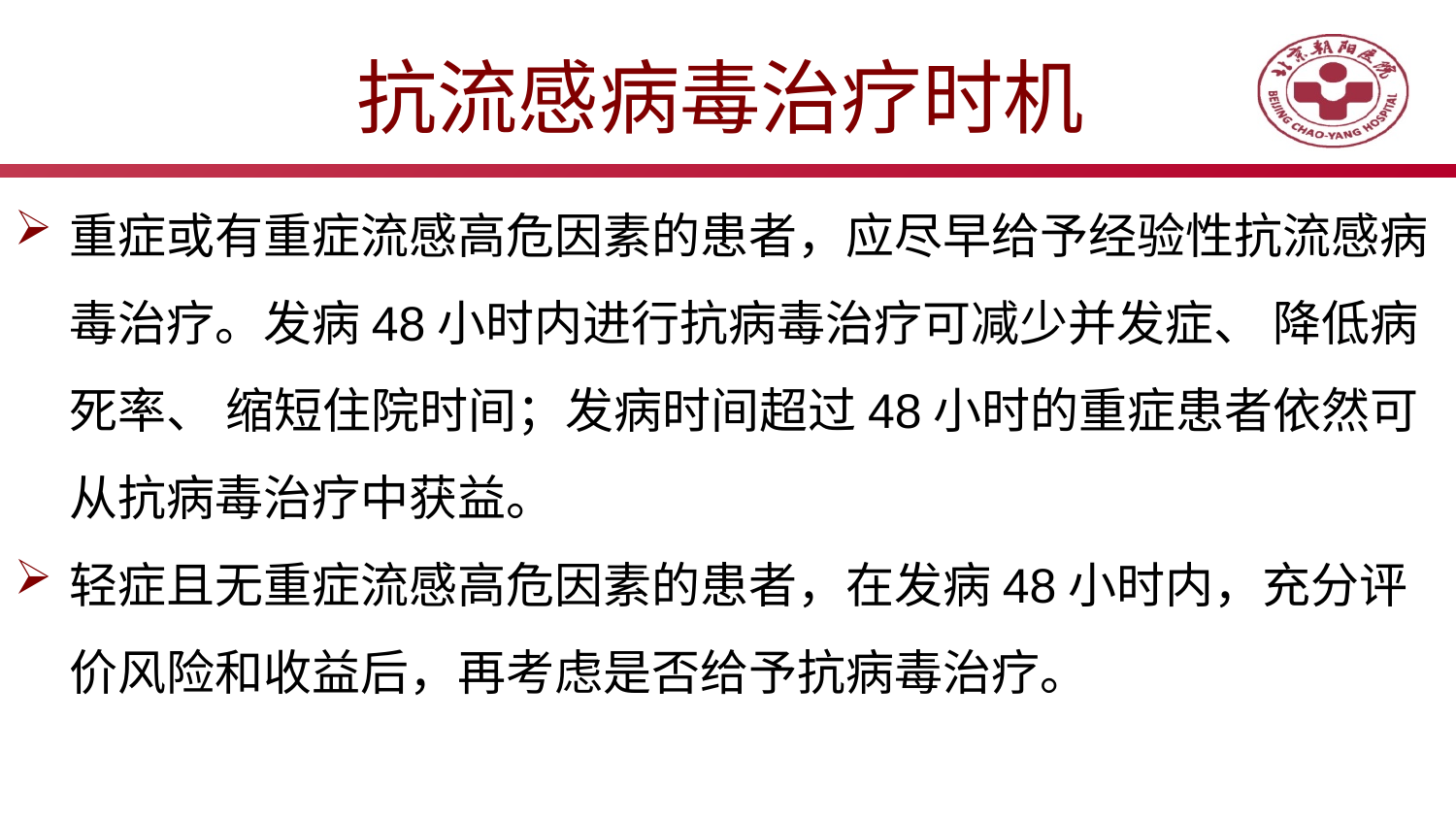

抗流感病毒治疗时机
重症或有重症流感高危因素的患者，应尽早给予经验性抗流感病毒治疗。发病48小时内进行抗病毒治疗可减少并发症、 降低病死率、 缩短住院时间；发病时间超过48小时的重症患者依然可从抗病毒治疗中获益。
轻症且无重症流感高危因素的患者，在发病48小时内，充分评价风险和收益后，再考虑是否给予抗病毒治疗。